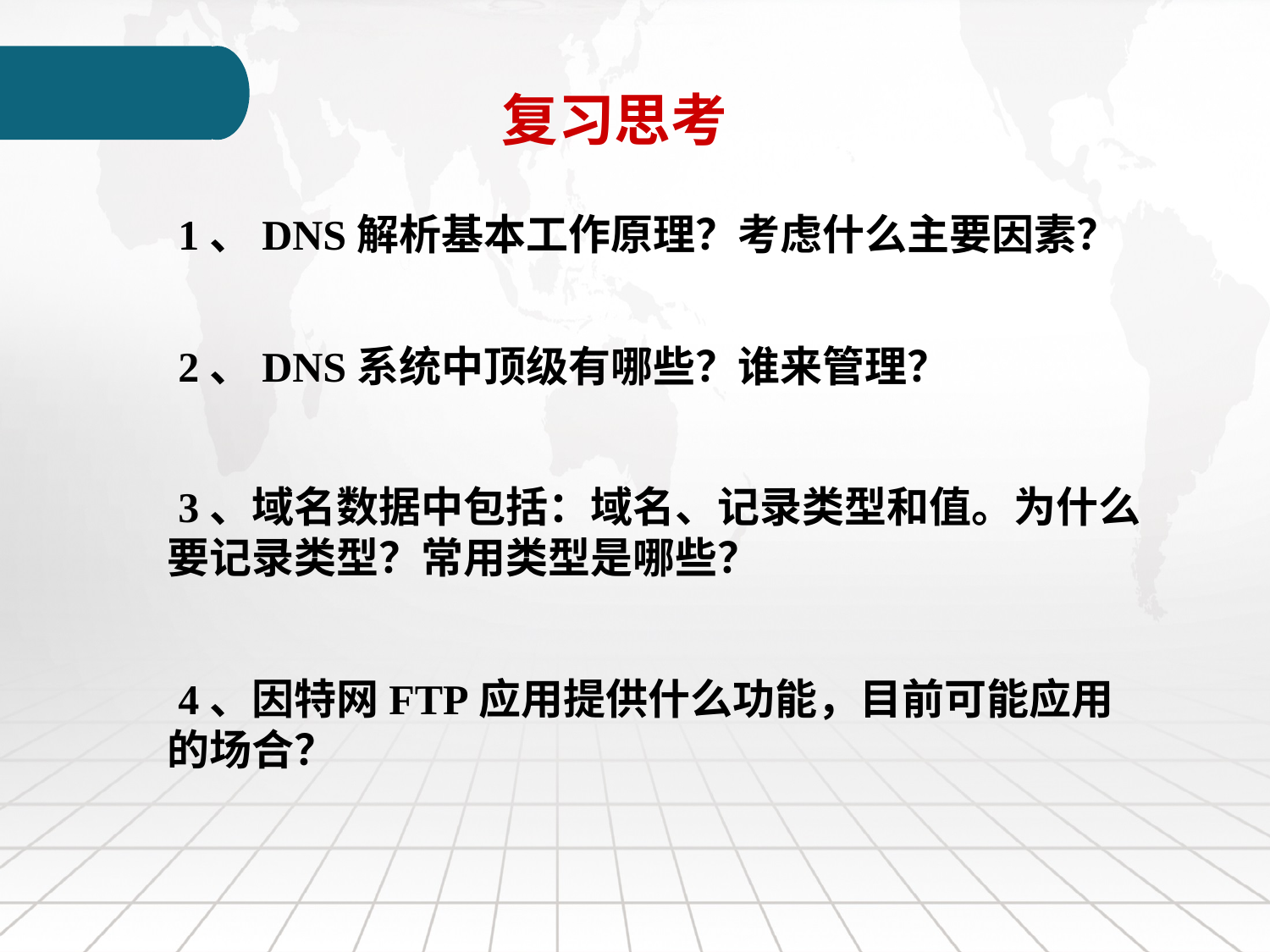

复习思考
 1、DNS解析基本工作原理？考虑什么主要因素？
 2、DNS系统中顶级有哪些？谁来管理？
 3、域名数据中包括：域名、记录类型和值。为什么要记录类型？常用类型是哪些？
 4、因特网FTP应用提供什么功能，目前可能应用的场合？